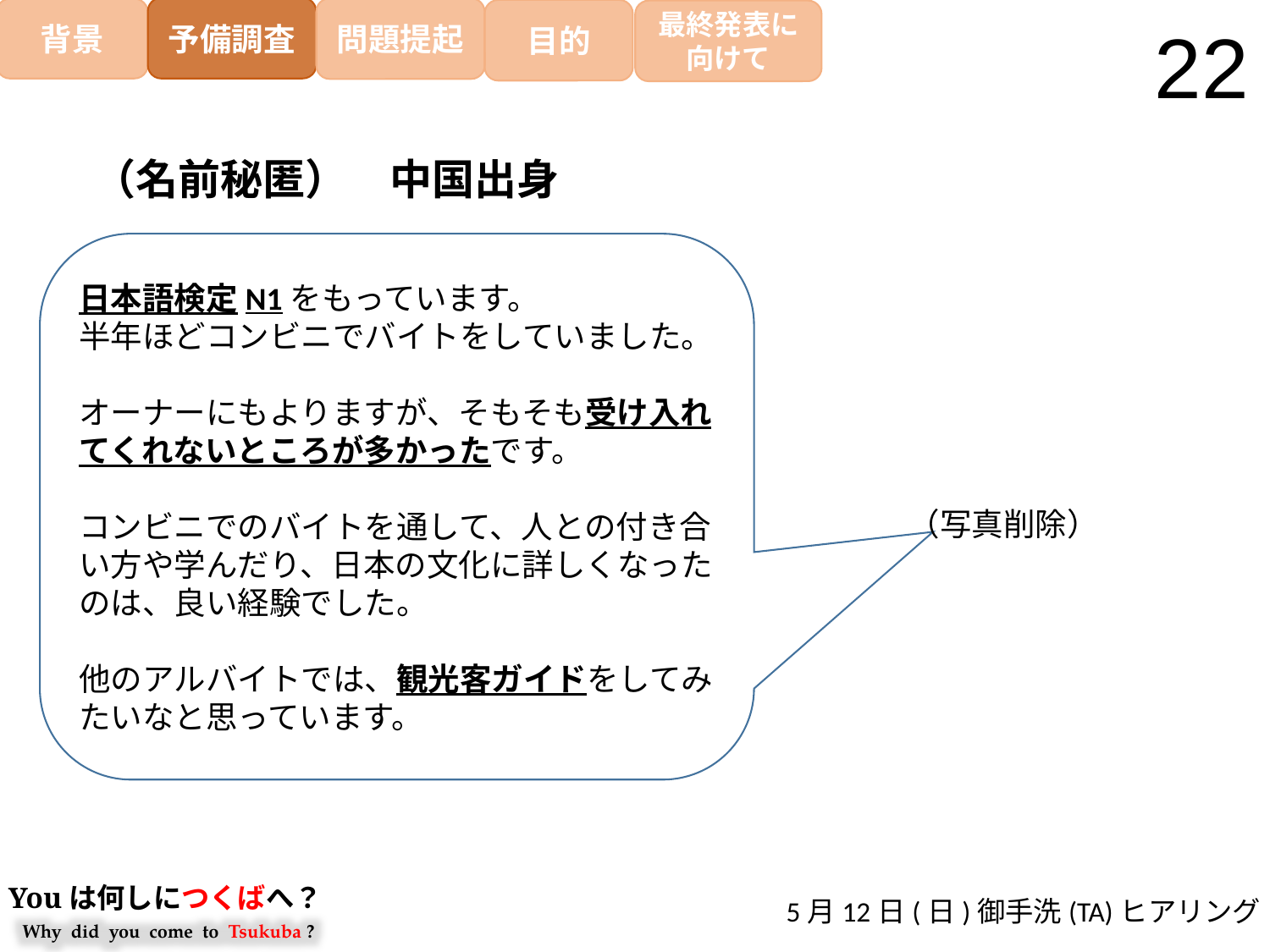

目的
予備調査
問題提起
背景
最終発表に
向けて
22
（名前秘匿）　中国出身
日本語検定N1をもっています。
半年ほどコンビニでバイトをしていました。

オーナーにもよりますが、そもそも受け入れてくれないところが多かったです。

コンビニでのバイトを通して、人との付き合い方や学んだり、日本の文化に詳しくなったのは、良い経験でした。

他のアルバイトでは、観光客ガイドをしてみたいなと思っています。
（写真削除）
Youは何しにつくばへ？
5月12日(日)御手洗(TA)ヒアリング
Why  did  you  come  to  Tsukuba ?